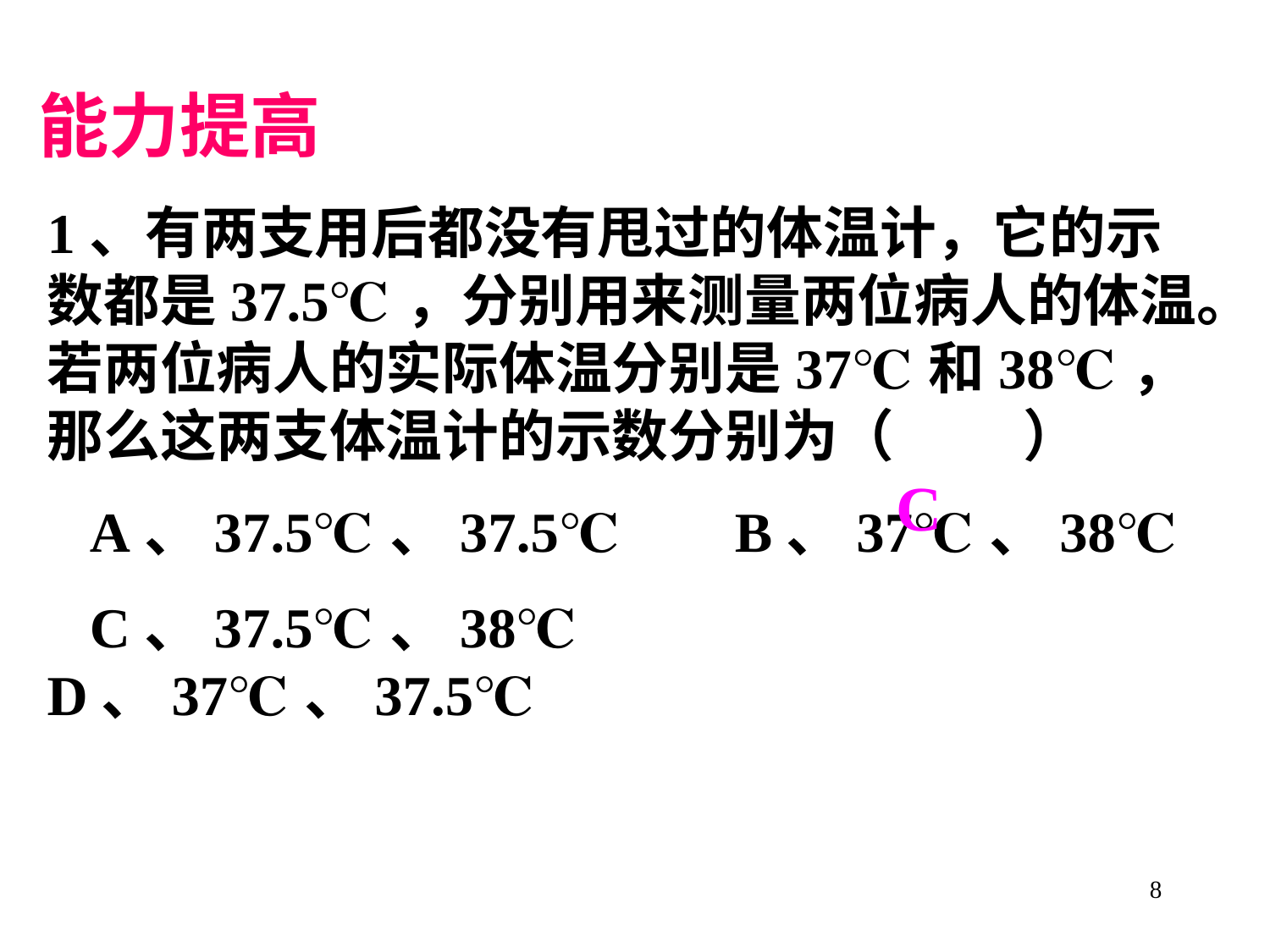

能力提高
1、有两支用后都没有甩过的体温计，它的示数都是37.5℃，分别用来测量两位病人的体温。若两位病人的实际体温分别是37℃和38℃，那么这两支体温计的示数分别为（          ）
   A、37.5℃、37.5℃        B、37℃、38℃
   C、37.5℃、38℃           D、37℃、37.5℃

C

8